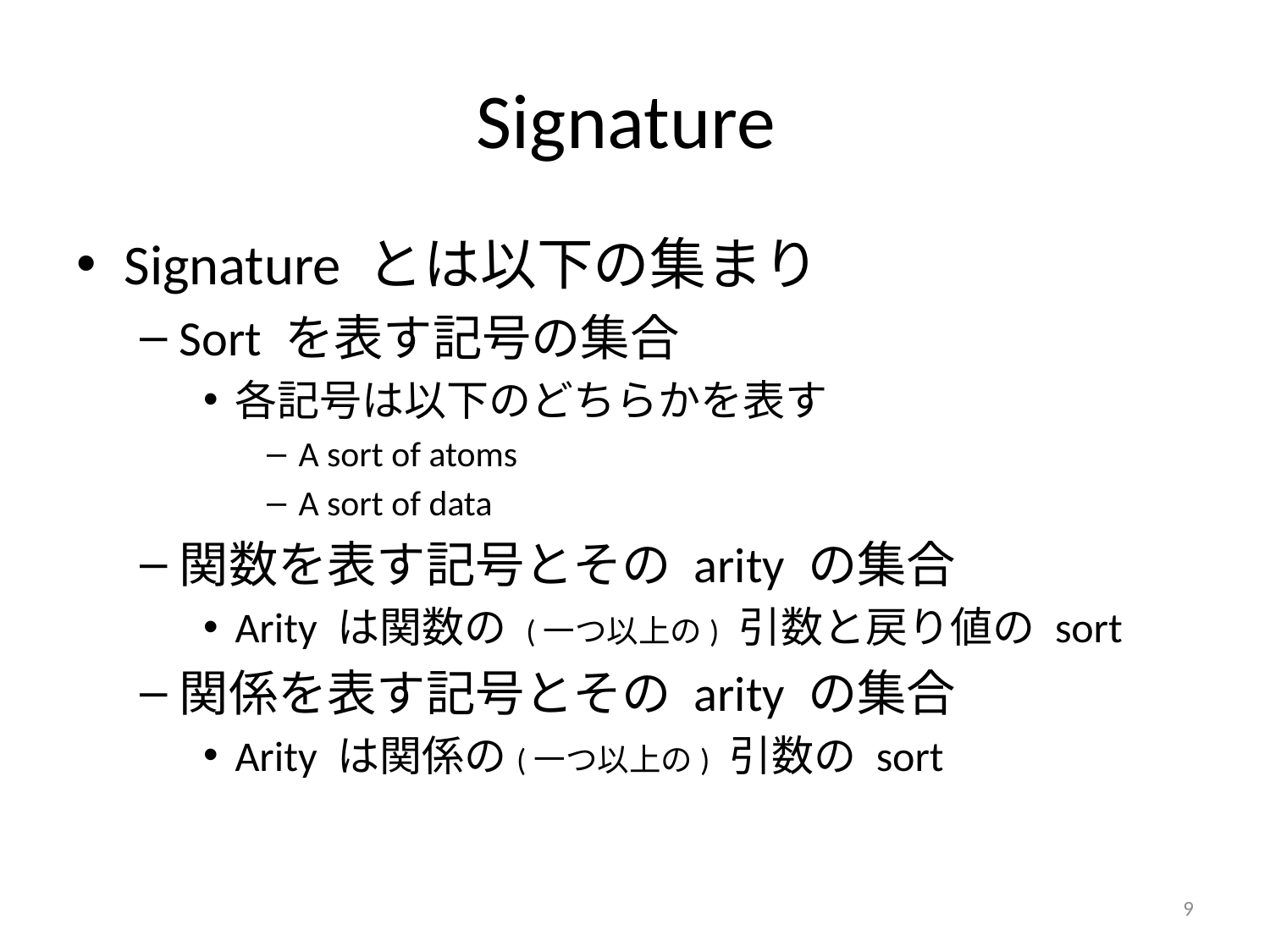

# Signature
Signature とは以下の集まり
Sort を表す記号の集合
各記号は以下のどちらかを表す
A sort of atoms
A sort of data
関数を表す記号とその arity の集合
Arity は関数の (一つ以上の) 引数と戻り値の sort
関係を表す記号とその arity の集合
Arity は関係の(一つ以上の) 引数の sort
9